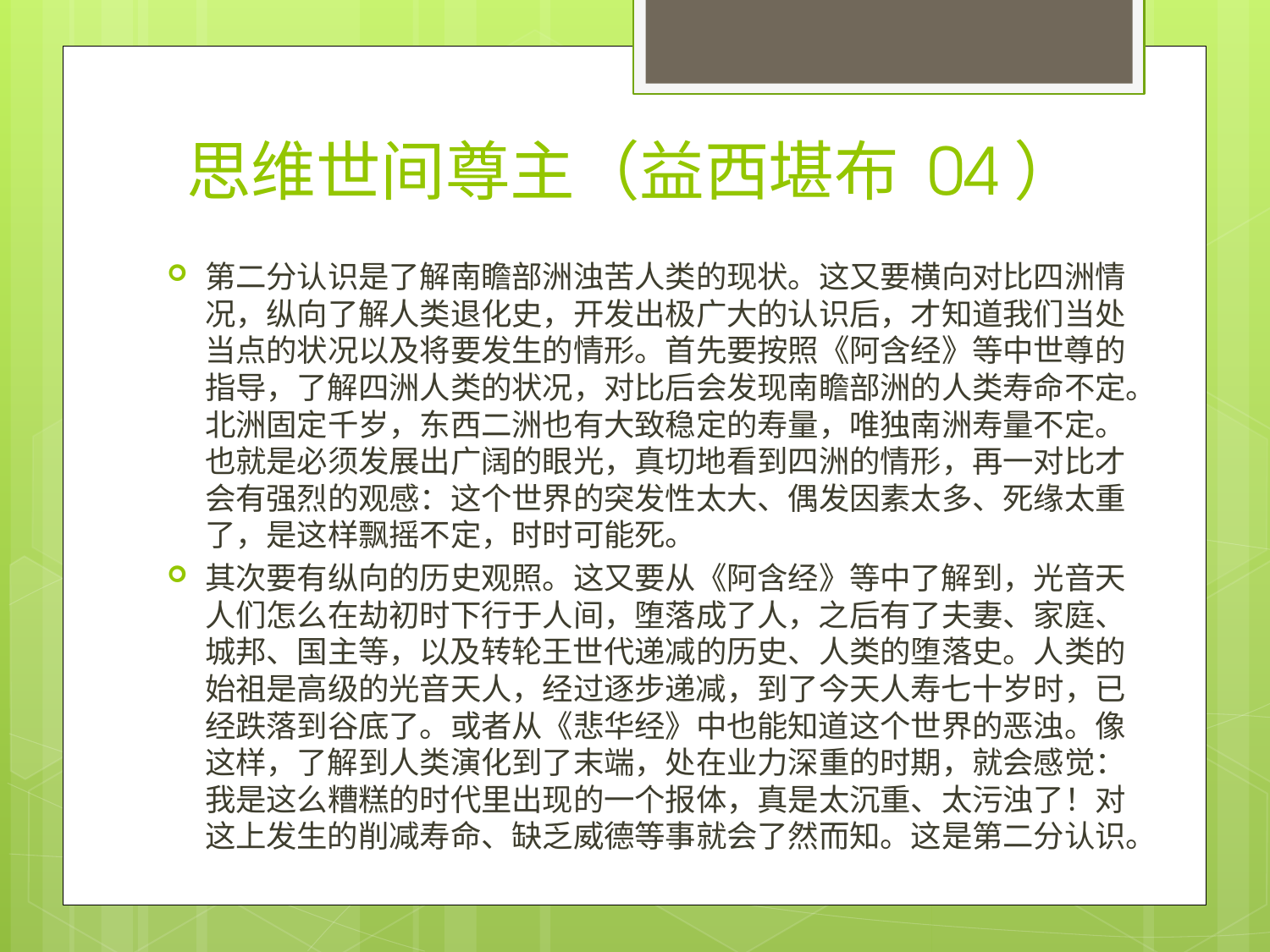

# 思维世间尊主（益西堪布 04）

第二分认识是了解南瞻部洲浊苦人类的现状。这又要横向对比四洲情况，纵向了解人类退化史，开发出极广大的认识后，才知道我们当处当点的状况以及将要发生的情形。首先要按照《阿含经》等中世尊的指导，了解四洲人类的状况，对比后会发现南瞻部洲的人类寿命不定。北洲固定千岁，东西二洲也有大致稳定的寿量，唯独南洲寿量不定。也就是必须发展出广阔的眼光，真切地看到四洲的情形，再一对比才会有强烈的观感：这个世界的突发性太大、偶发因素太多、死缘太重了，是这样飘摇不定，时时可能死。
其次要有纵向的历史观照。这又要从《阿含经》等中了解到，光音天人们怎么在劫初时下行于人间，堕落成了人，之后有了夫妻、家庭、城邦、国主等，以及转轮王世代递减的历史、人类的堕落史。人类的始祖是高级的光音天人，经过逐步递减，到了今天人寿七十岁时，已经跌落到谷底了。或者从《悲华经》中也能知道这个世界的恶浊。像这样，了解到人类演化到了末端，处在业力深重的时期，就会感觉：我是这么糟糕的时代里出现的一个报体，真是太沉重、太污浊了！对这上发生的削减寿命、缺乏威德等事就会了然而知。这是第二分认识。